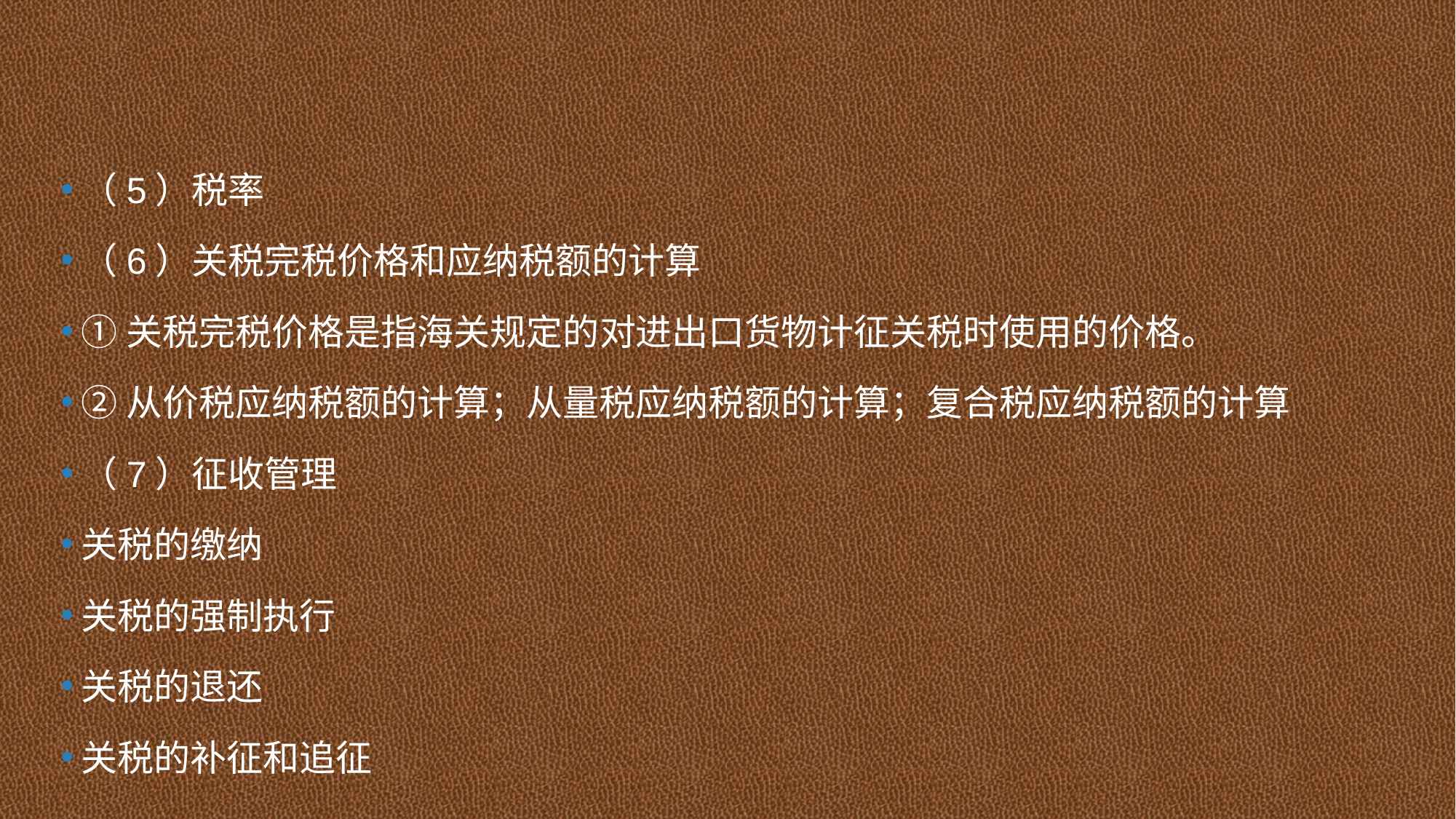

（5）税率
（6）关税完税价格和应纳税额的计算
①关税完税价格是指海关规定的对进出口货物计征关税时使用的价格。
②从价税应纳税额的计算；从量税应纳税额的计算；复合税应纳税额的计算
（7）征收管理
关税的缴纳
关税的强制执行
关税的退还
关税的补征和追征